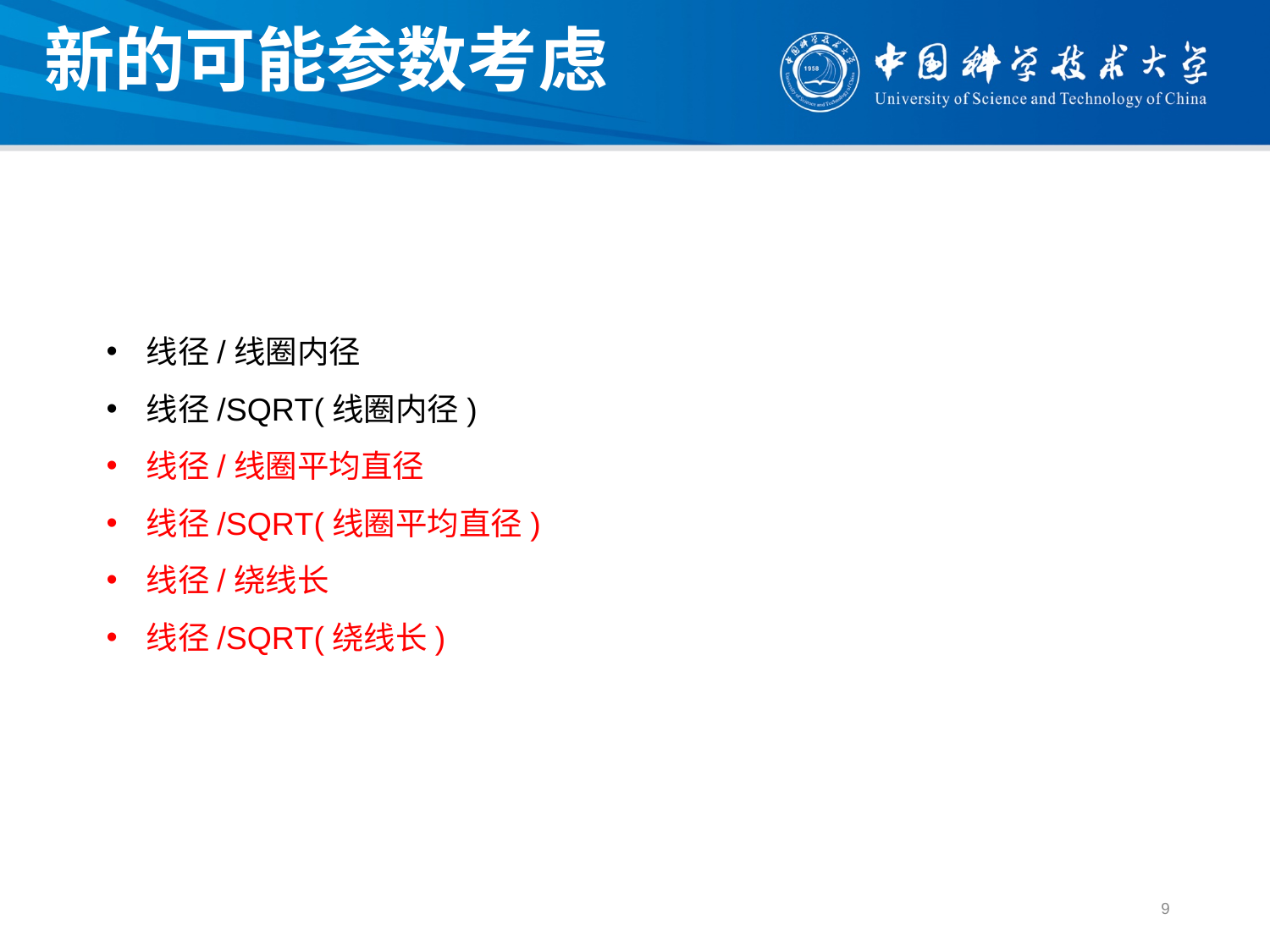

新的可能参数考虑
线径/线圈内径
线径/SQRT(线圈内径)
线径/线圈平均直径
线径/SQRT(线圈平均直径)
线径/绕线长
线径/SQRT(绕线长)

9